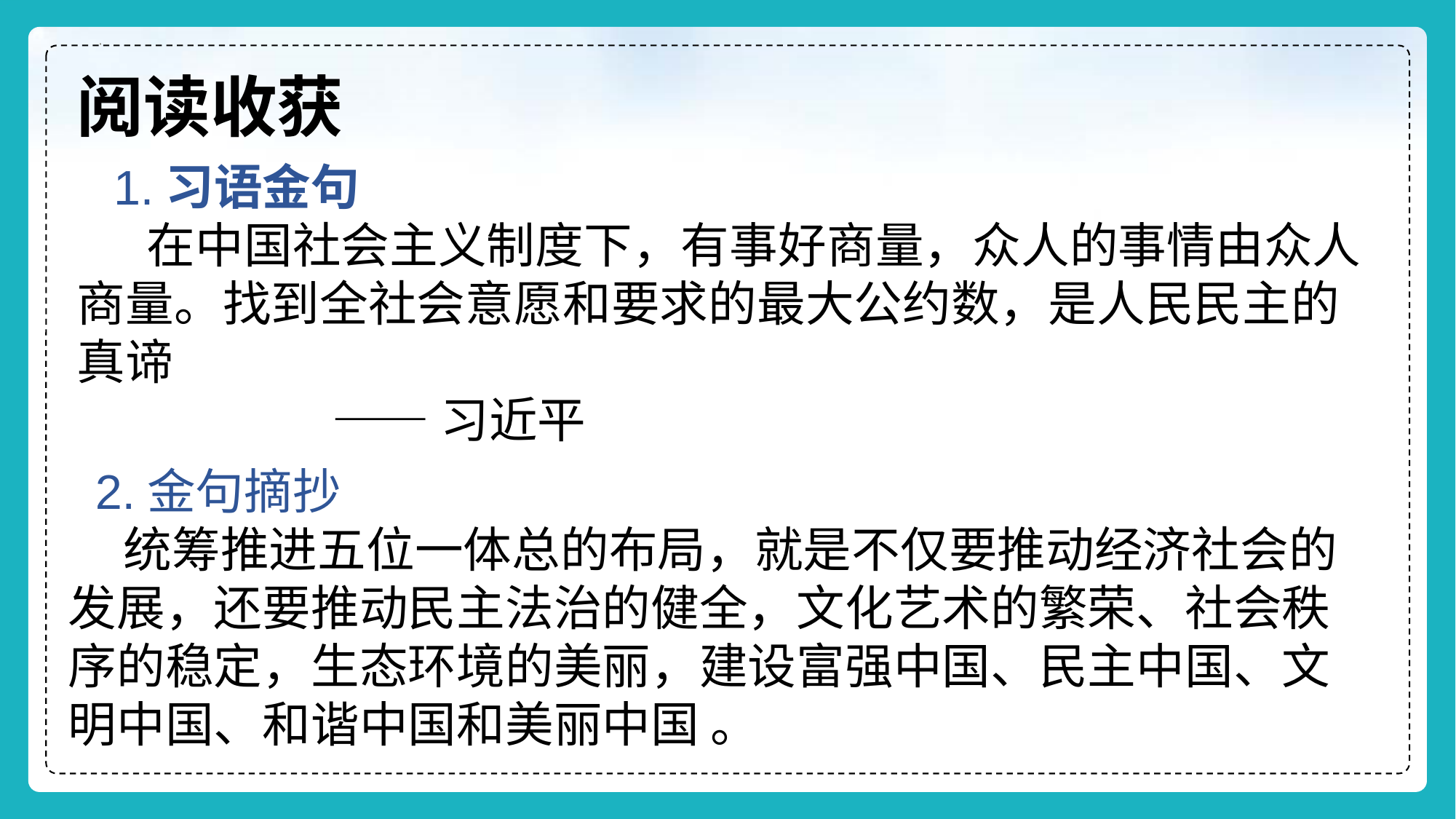

阅读收获
1.习语金句
  在中国社会主义制度下，有事好商量，众人的事情由众人商量。找到全社会意愿和要求的最大公约数，是人民民主的真谛
                    ——习近平

  2.金句摘抄
    统筹推进五位一体总的布局，就是不仅要推动经济社会的发展，还要推动民主法治的健全，文化艺术的繁荣、社会秩序的稳定，生态环境的美丽，建设富强中国、民主中国、文明中国、和谐中国和美丽中国 。